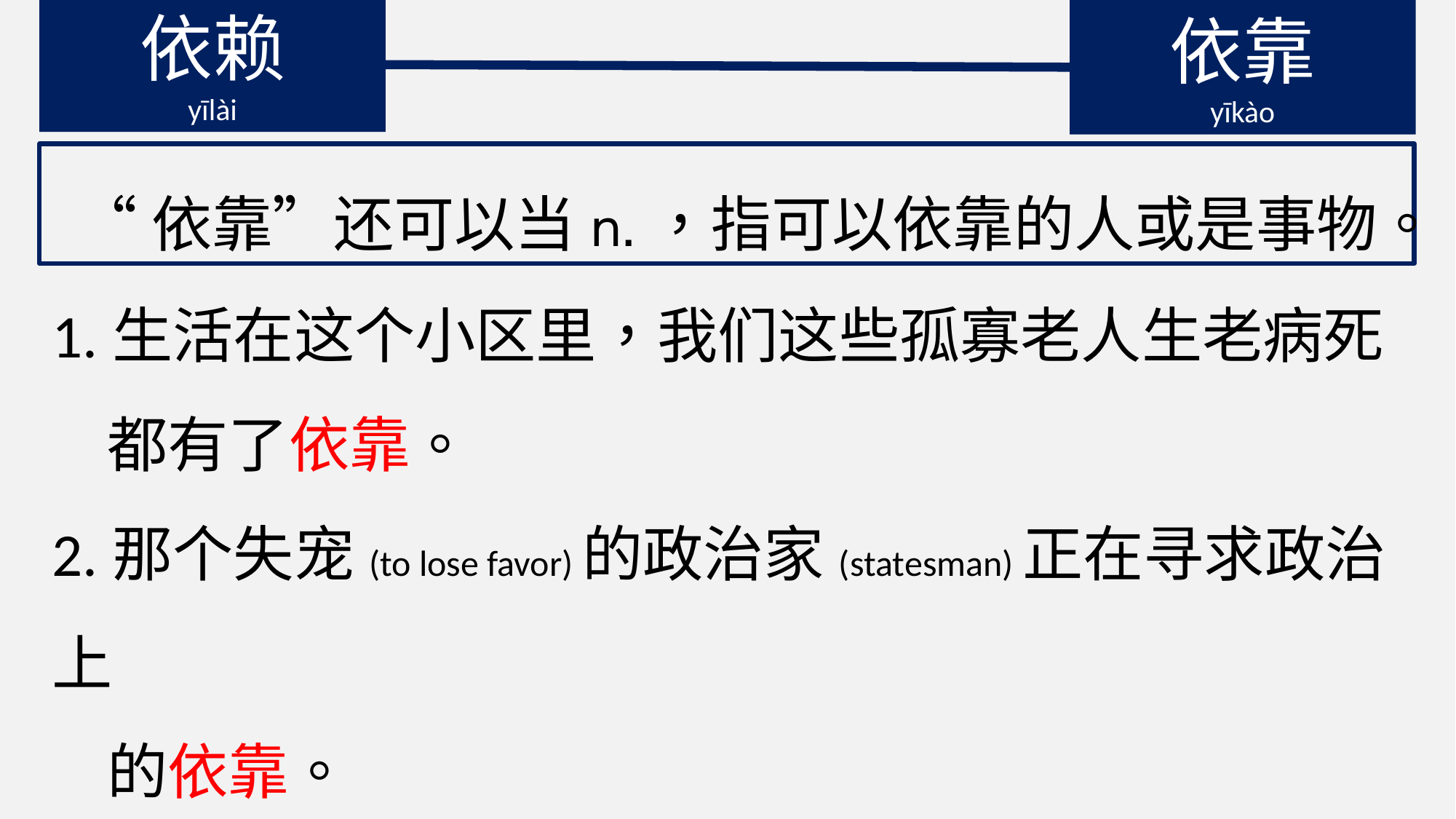

依赖
yīlài
依靠
yīkào
“依靠”还可以当n.，指可以依靠的人或是事物。
1.生活在这个小区里，我们这些孤寡老人生老病死
   都有了依靠。
2.那个失宠(to lose favor)的政治家(statesman)正在寻求政治上
   的依靠。